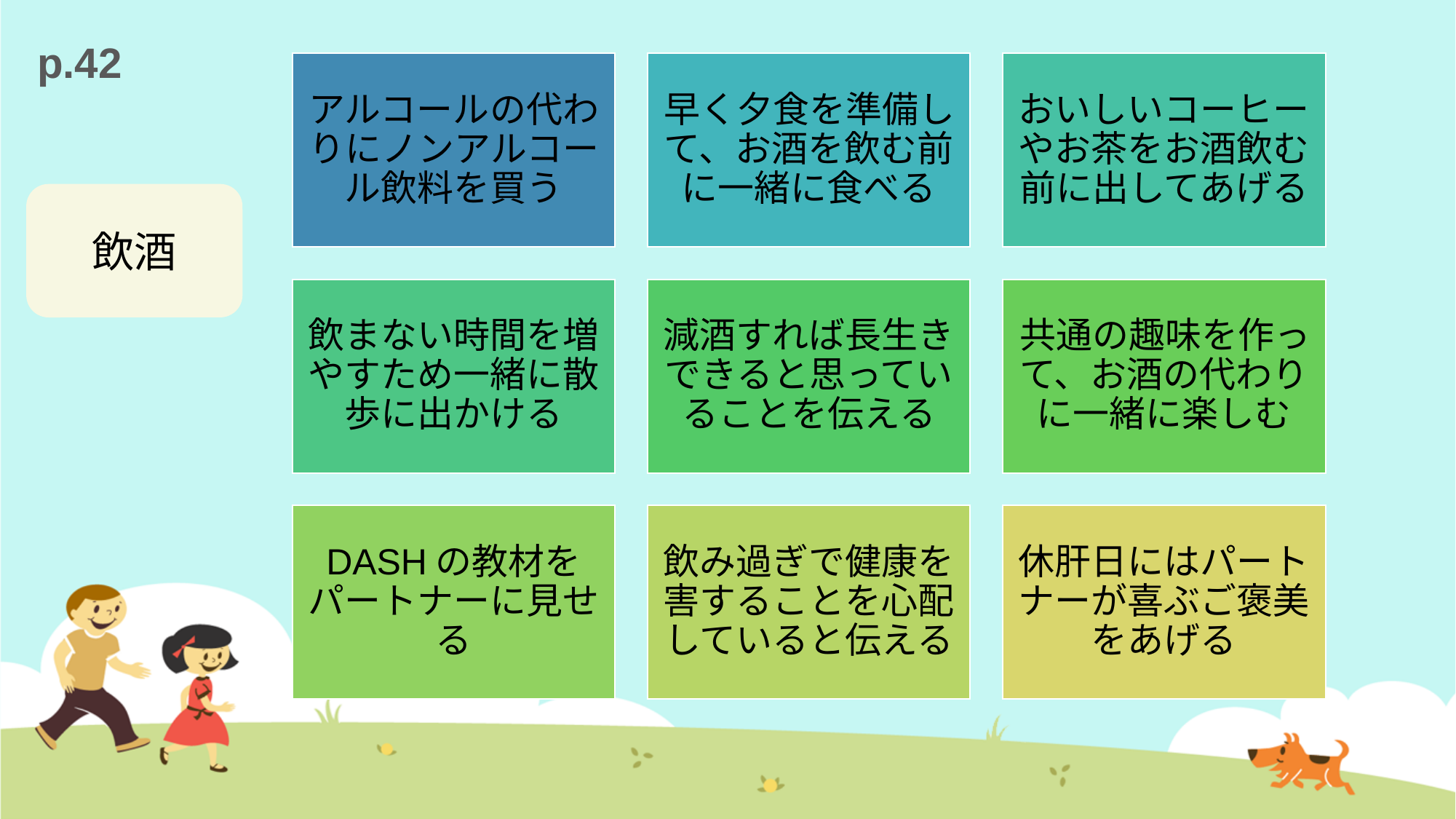

p.42
アルコールの代わりにノンアルコール飲料を買う
早く夕食を準備して、お酒を飲む前に一緒に食べる
おいしいコーヒーやお茶をお酒飲む前に出してあげる
飲まない時間を増やすため一緒に散歩に出かける
減酒すれば長生きできると思っていることを伝える
共通の趣味を作って、お酒の代わりに一緒に楽しむ
DASHの教材をパートナーに見せる
飲み過ぎで健康を害することを心配していると伝える
休肝日にはパートナーが喜ぶご褒美をあげる
飲酒